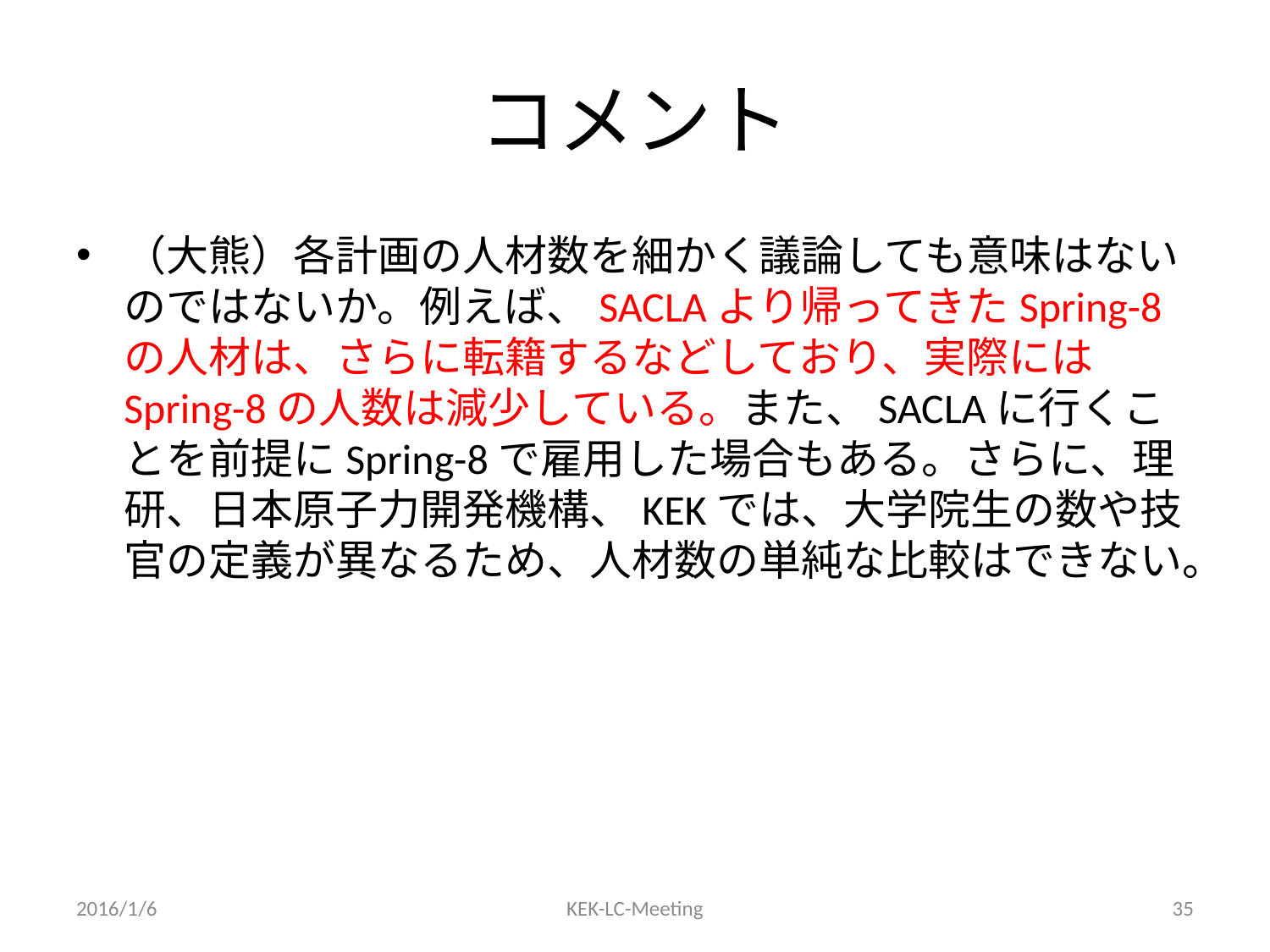

# コメント
（大熊）各計画の人材数を細かく議論しても意味はないのではないか。例えば、SACLAより帰ってきたSpring-8の人材は、さらに転籍するなどしており、実際にはSpring-8の人数は減少している。また、SACLAに行くことを前提にSpring-8で雇用した場合もある。さらに、理研、日本原子力開発機構、KEKでは、大学院生の数や技官の定義が異なるため、人材数の単純な比較はできない。

2016/1/6
KEK-LC-Meeting
35